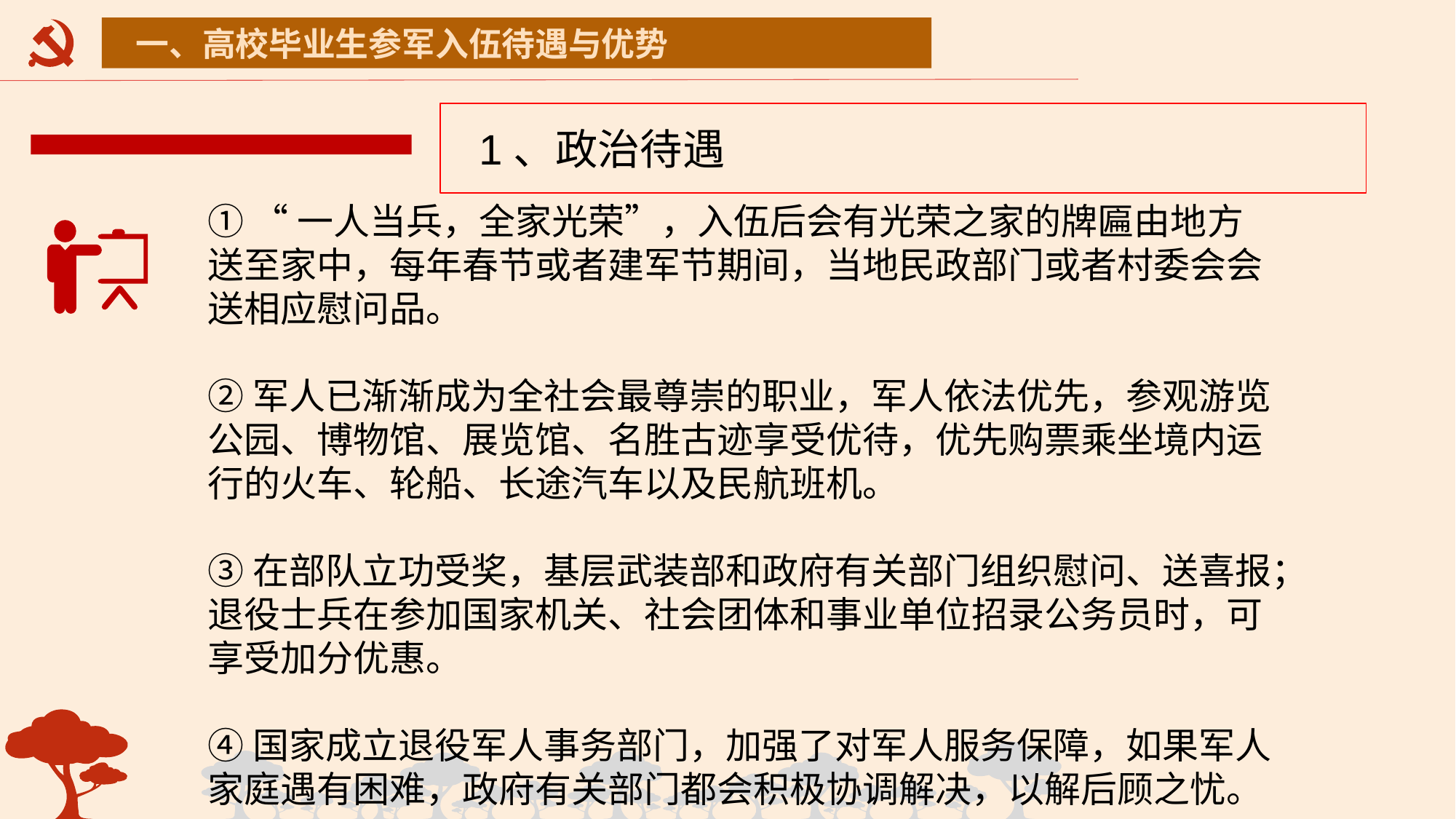

一、高校毕业生参军入伍待遇与优势

1、政治待遇
① “一人当兵，全家光荣”，入伍后会有光荣之家的牌匾由地方送至家中，每年春节或者建军节期间，当地民政部门或者村委会会送相应慰问品。

②军人已渐渐成为全社会最尊崇的职业，军人依法优先，参观游览公园、博物馆、展览馆、名胜古迹享受优待，优先购票乘坐境内运行的火车、轮船、长途汽车以及民航班机。

③在部队立功受奖，基层武装部和政府有关部门组织慰问、送喜报；退役士兵在参加国家机关、社会团体和事业单位招录公务员时，可享受加分优惠。

④国家成立退役军人事务部门，加强了对军人服务保障，如果军人家庭遇有困难，政府有关部门都会积极协调解决，以解后顾之忧。